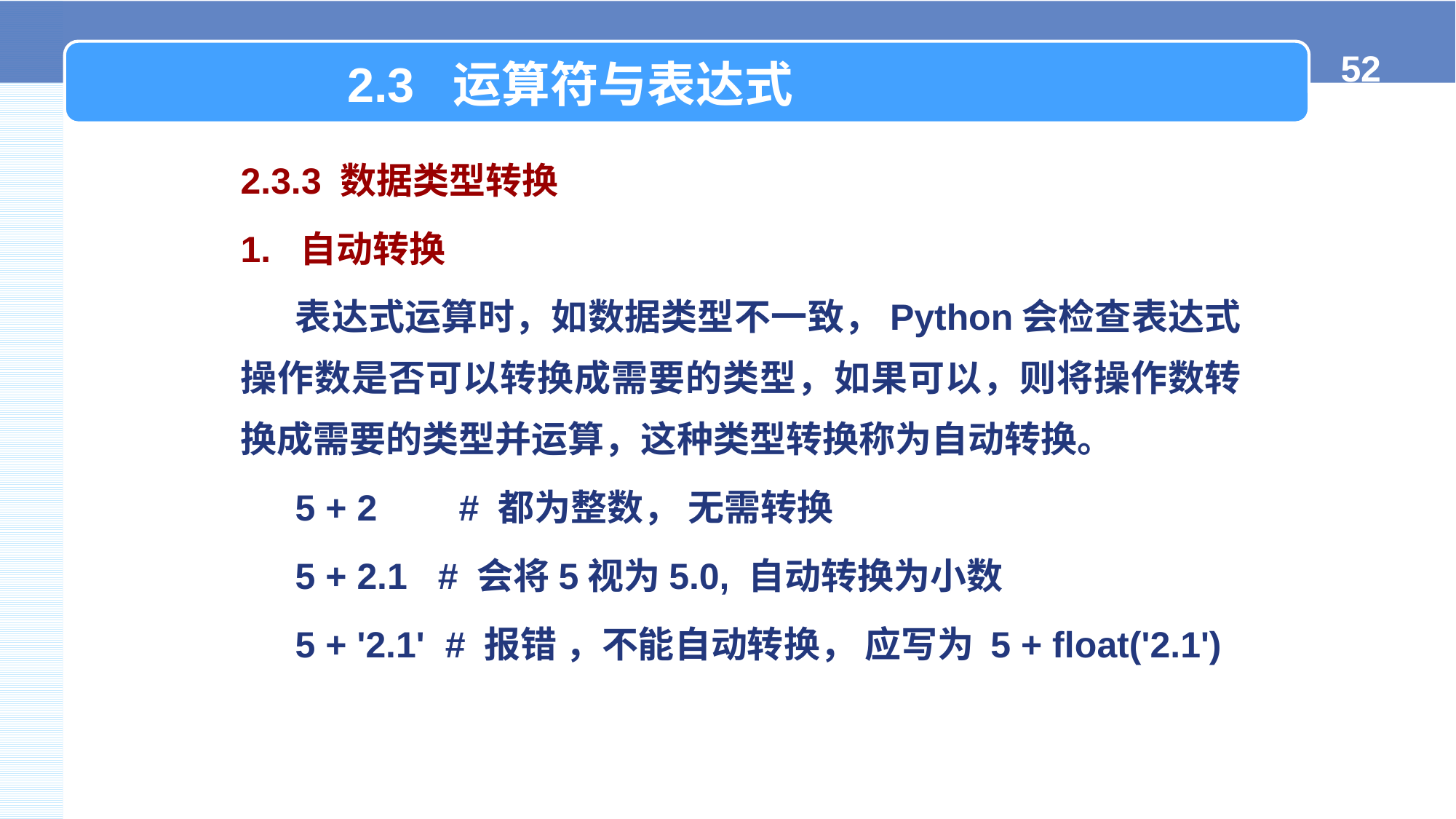

2.3  运算符与表达式
2.3.3 数据类型转换
1.  自动转换
表达式运算时，如数据类型不一致，Python会检查表达式操作数是否可以转换成需要的类型，如果可以，则将操作数转换成需要的类型并运算，这种类型转换称为自动转换。
5 + 2   	# 都为整数， 无需转换
5 + 2.1   # 会将5视为5.0, 自动转换为小数
5 + '2.1'  # 报错 ，不能自动转换， 应写为 5 + float('2.1')